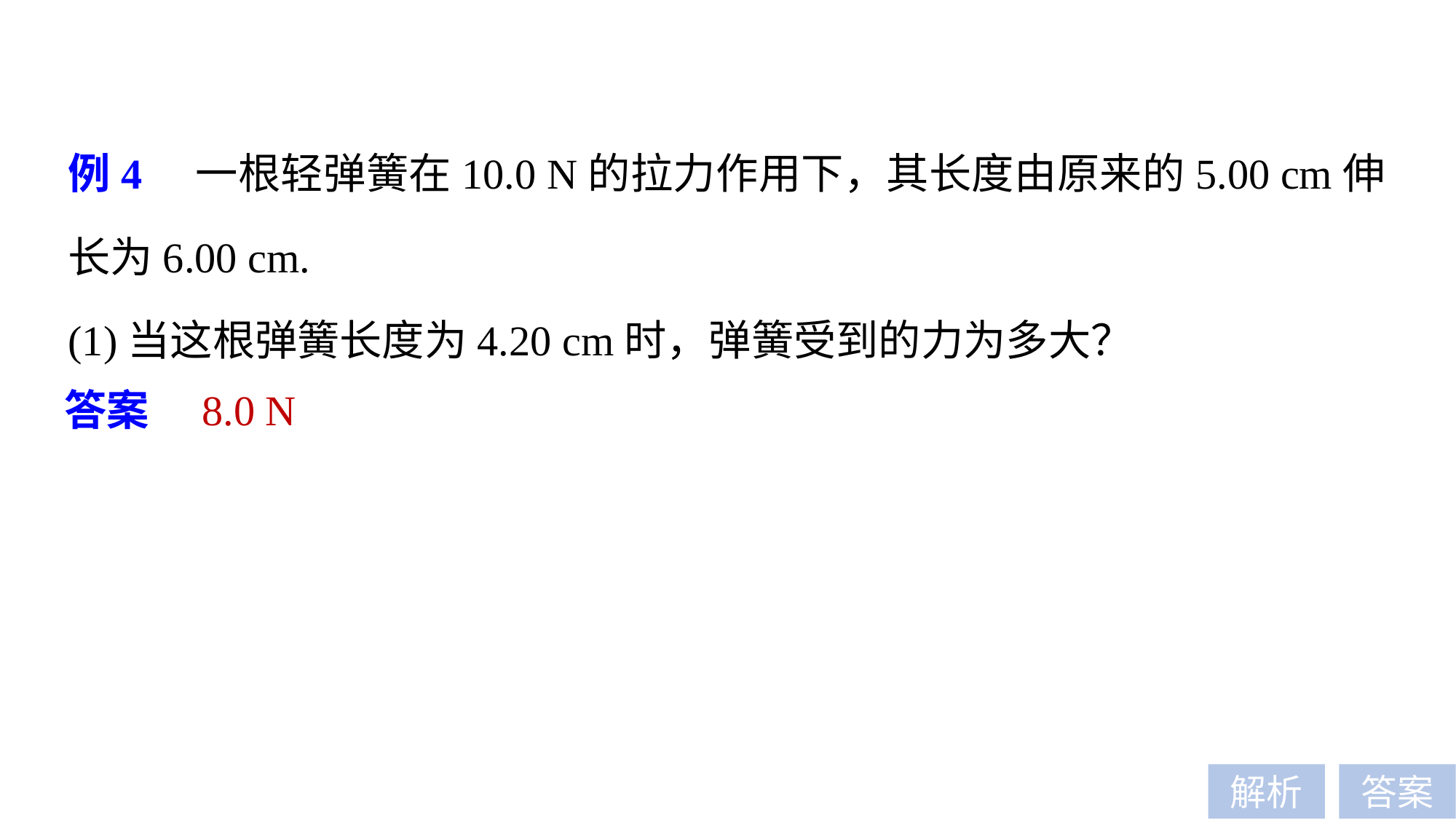

例4　一根轻弹簧在10.0 N的拉力作用下，其长度由原来的5.00 cm伸长为6.00 cm.
(1)当这根弹簧长度为4.20 cm时，弹簧受到的力为多大？
答案　8.0 N
解析
答案